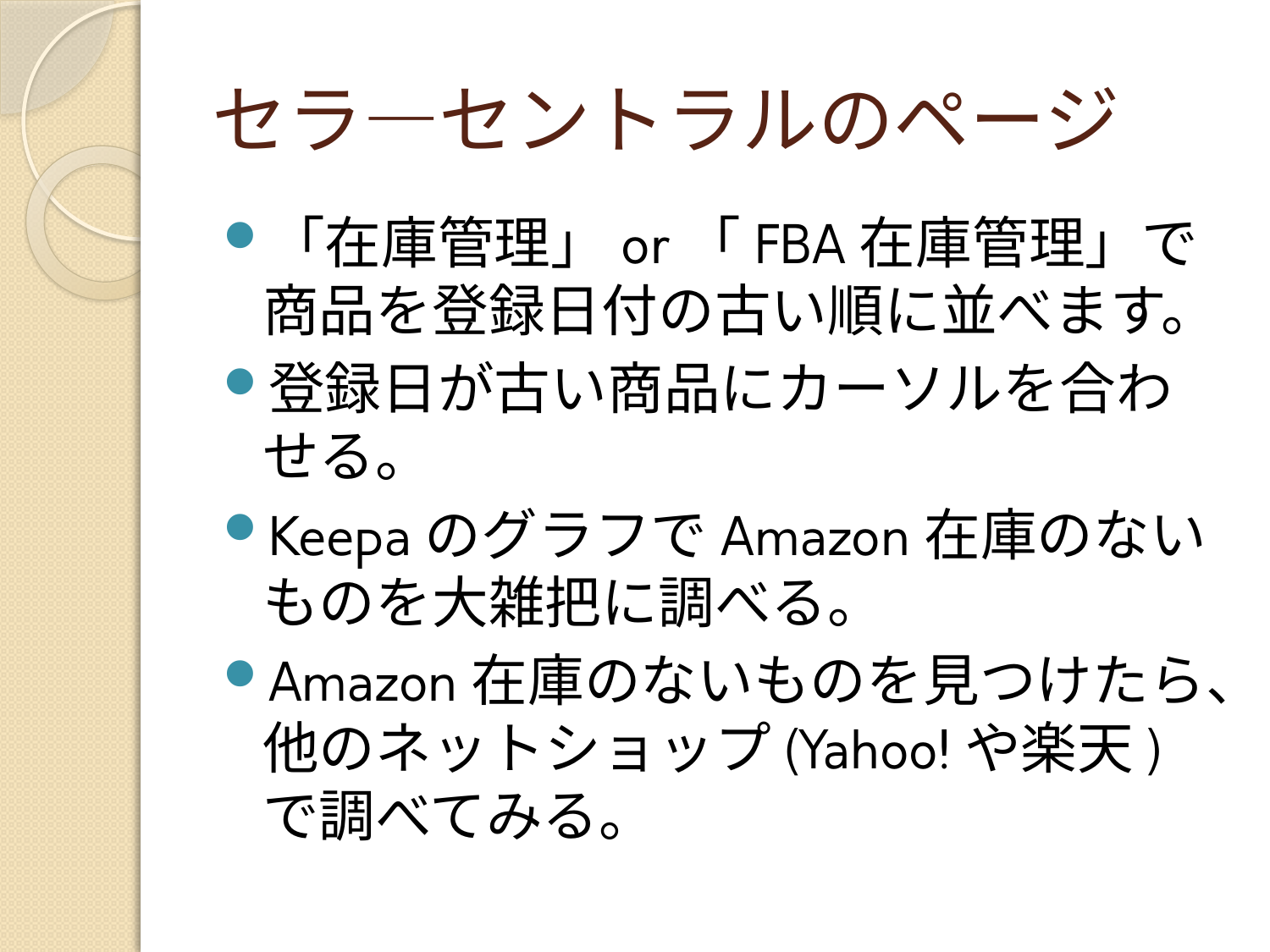

# セラ―セントラルのページ
「在庫管理」or「FBA在庫管理」で商品を登録日付の古い順に並べます。
登録日が古い商品にカーソルを合わせる。
KeepaのグラフでAmazon在庫のないものを大雑把に調べる。
Amazon在庫のないものを見つけたら、他のネットショップ(Yahoo!や楽天)で調べてみる。